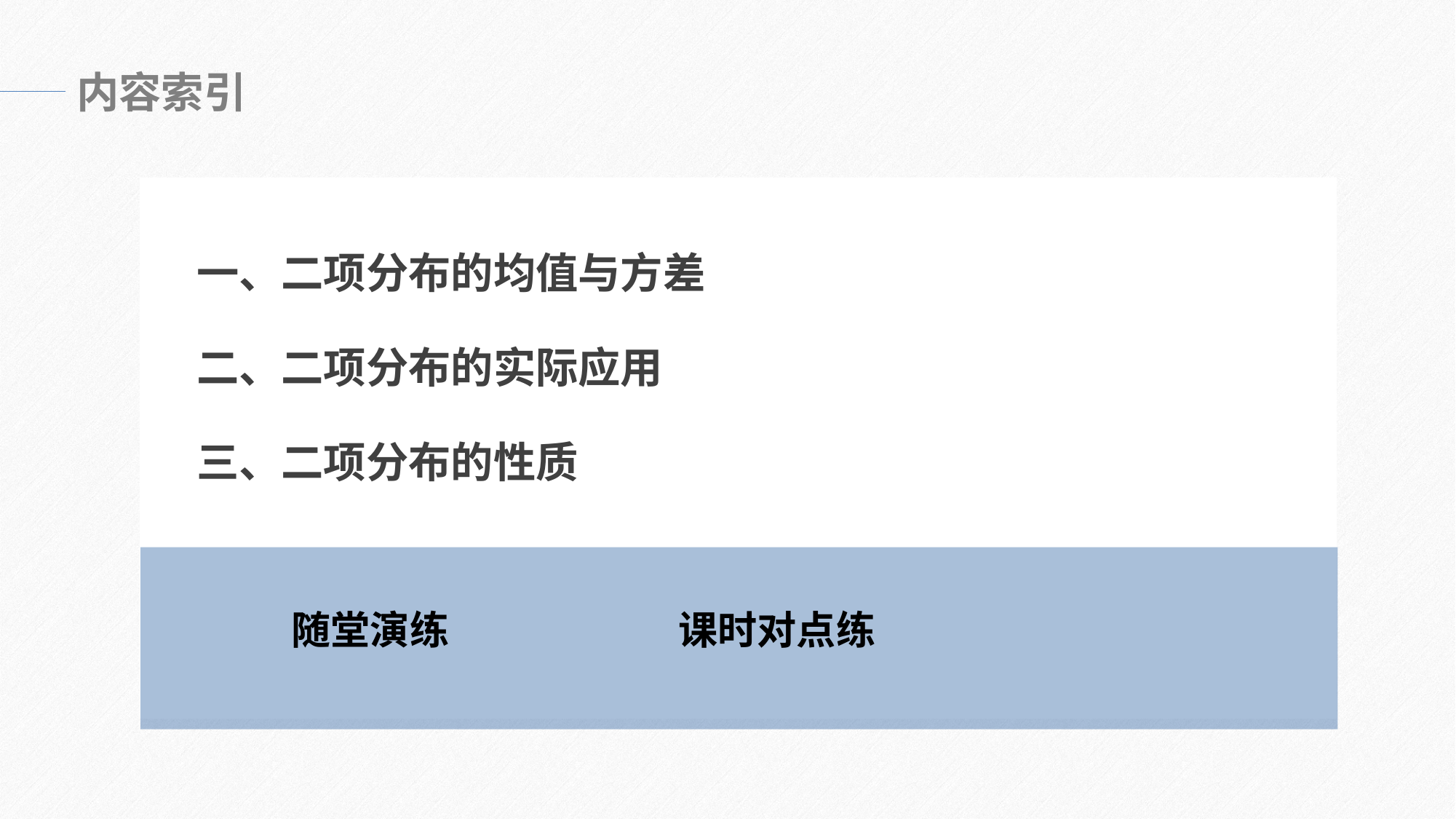

内容索引

一、二项分布的均值与方差
二、二项分布的实际应用
三、二项分布的性质

随堂演练
课时对点练